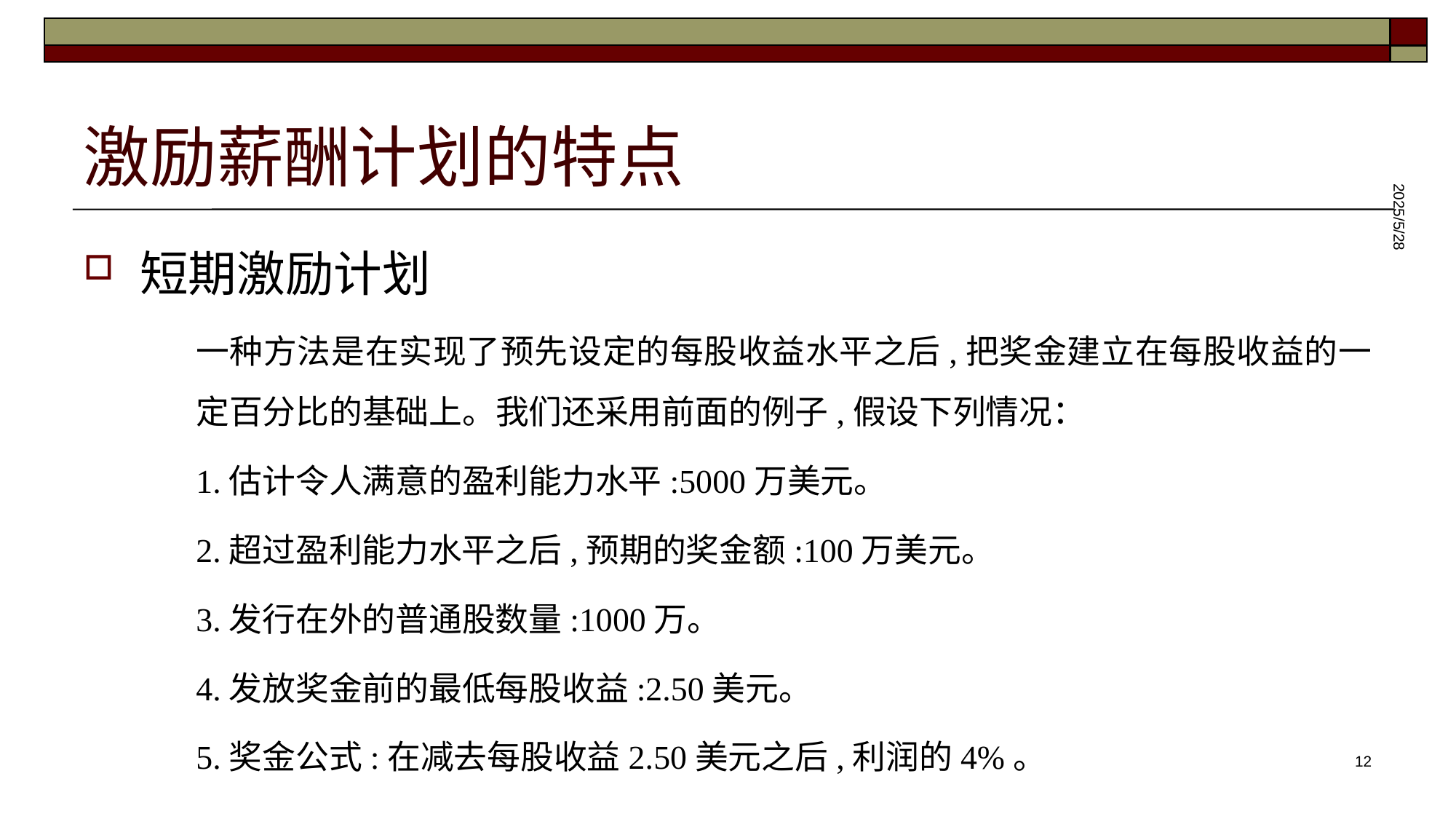

# 激励薪酬计划的特点
短期激励计划
一种方法是在实现了预先设定的每股收益水平之后,把奖金建立在每股收益的一定百分比的基础上。我们还采用前面的例子,假设下列情况：
1.估计令人满意的盈利能力水平:5000万美元。
2.超过盈利能力水平之后,预期的奖金额:100万美元。
3.发行在外的普通股数量:1000万。
4.发放奖金前的最低每股收益:2.50美元。
5.奖金公式:在减去每股收益2.50美元之后,利润的4%。

2025/5/28
12